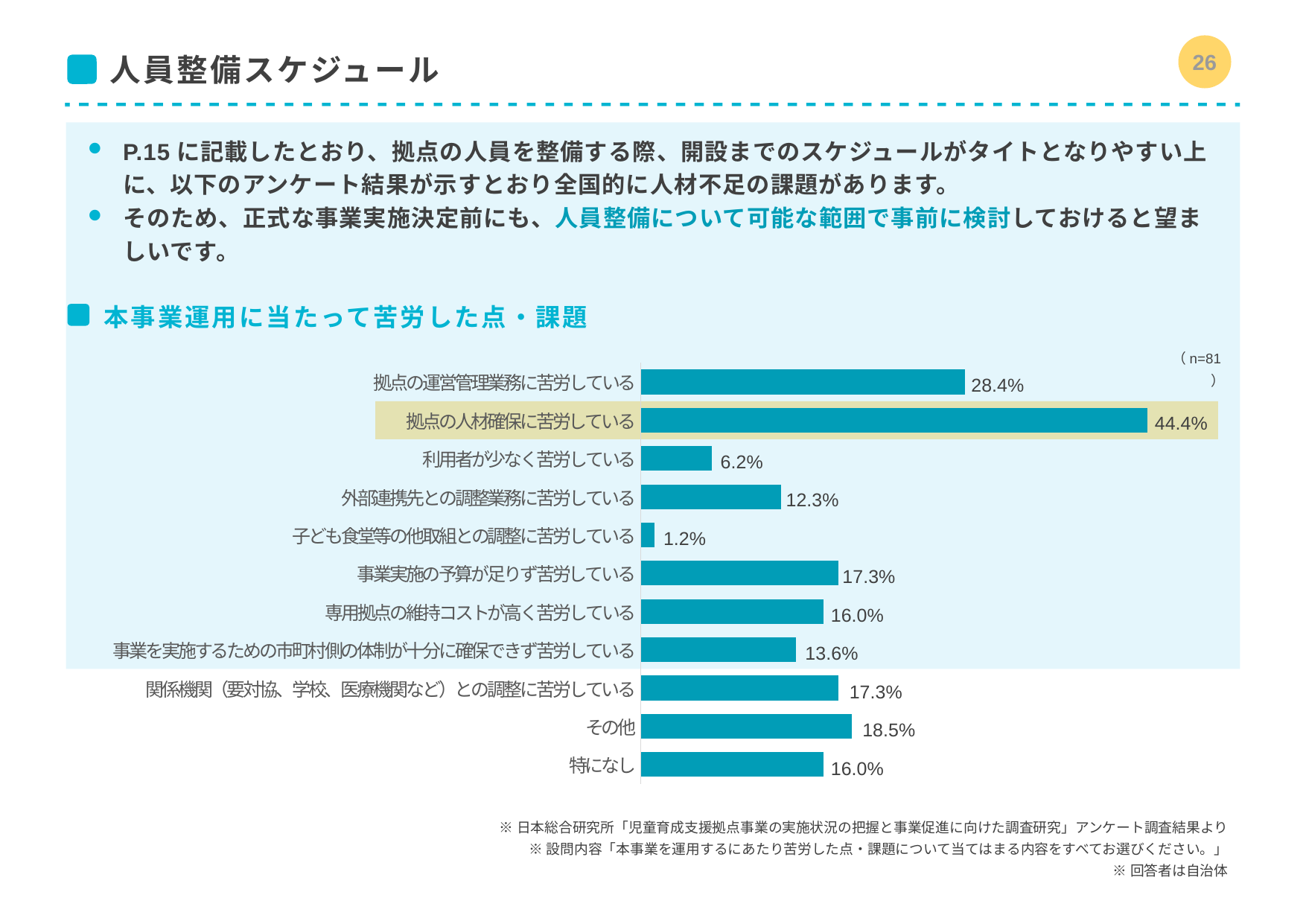

26
# 人員整備スケジュール
P.15に記載したとおり、拠点の人員を整備する際、開設までのスケジュールがタイトとなりやすい上に、以下のアンケート結果が示すとおり全国的に人材不足の課題があります。
そのため、正式な事業実施決定前にも、人員整備について可能な範囲で事前に検討しておけると望ましいです。
本事業運用に当たって苦労した点・課題

（n=81）

### Chart

| Category |  2 |
|---|---|
| 拠点の運営管理業務に苦労している | 28.4 |
| 拠点の人材確保に苦労している | 44.4 |
| 利用者が少なく苦労している | 6.2 |
| 外部連携先との調整業務に苦労している | 12.3 |
| 子ども食堂等の他取組との調整に苦労している | 1.2 |
| 事業実施の予算が足りず苦労している | 17.3 |
| 専用拠点の維持コストが高く苦労している | 16.0 |
| 事業を実施するための市町村側の体制が十分に確保できず苦労している | 13.6 |
| 関係機関（要対協、学校、医療機関など）との調整に苦労している | 17.3 |
| その他 | 18.5 |
| 特になし | 16.0 |
28.4%
44.4%
6.2%
12.3%
1.2%
17.3%
16.0%
13.6%
17.3%
18.5%
16.0%

※日本総合研究所「児童育成支援拠点事業の実施状況の把握と事業促進に向けた調査研究」アンケート調査結果より
※設問内容「本事業を運用するにあたり苦労した点・課題について当てはまる内容をすべてお選びください。」
※回答者は自治体